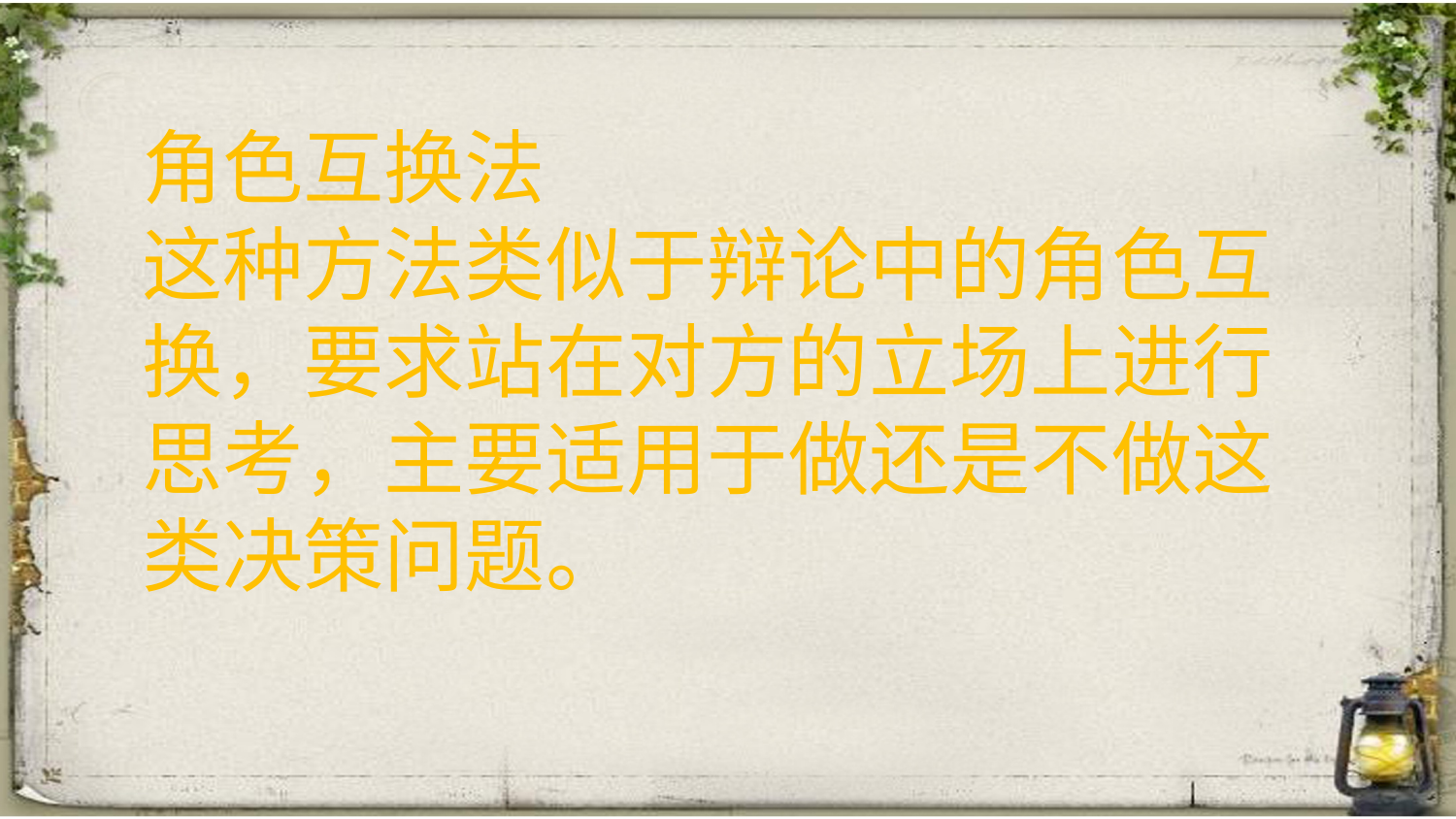

角色互换法
这种方法类似于辩论中的角色互换，要求站在对方的立场上进行思考，主要适用于做还是不做这类决策问题。